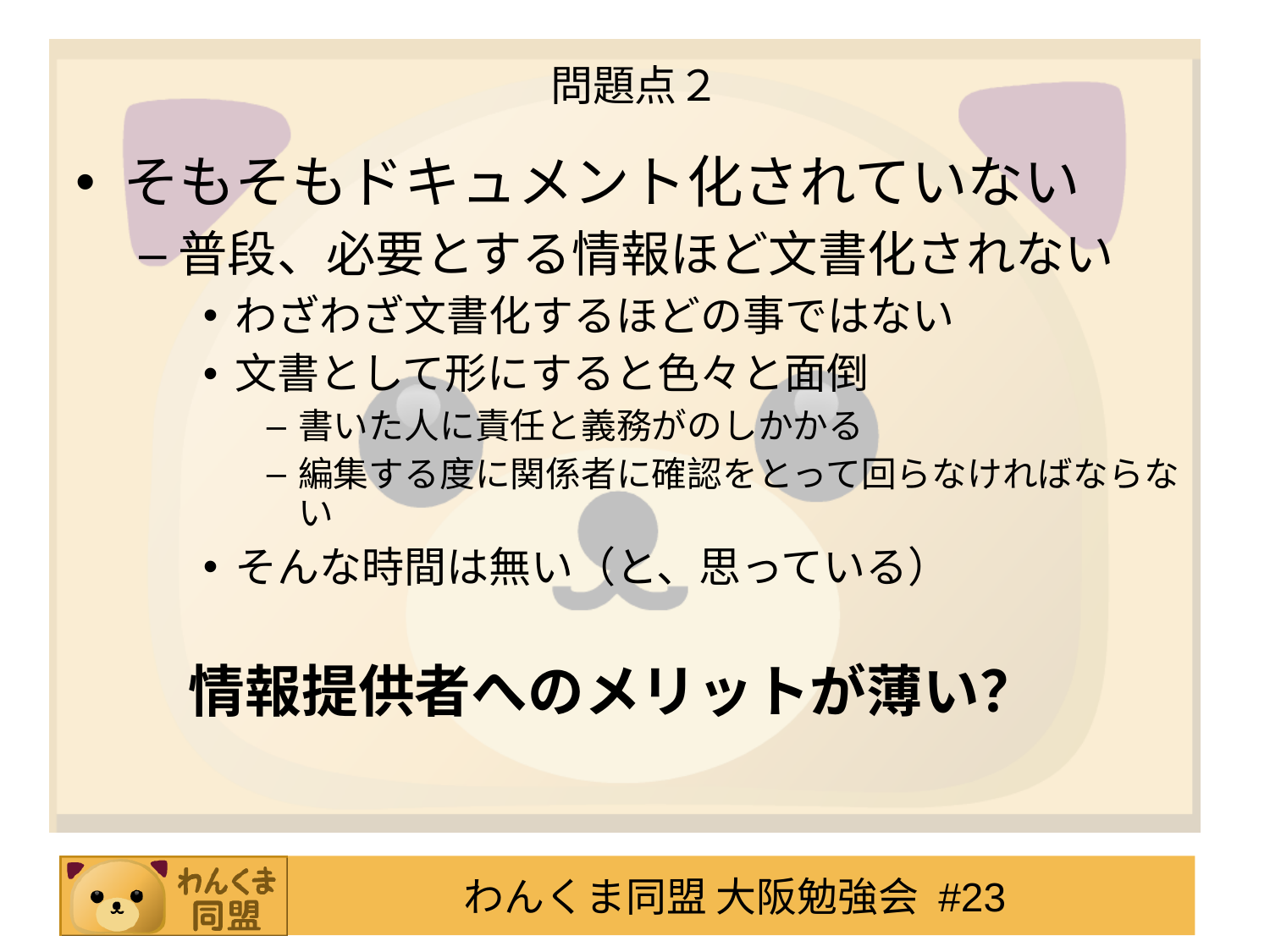

問題点２
# そもそもドキュメント化されていない
普段、必要とする情報ほど文書化されない
わざわざ文書化するほどの事ではない
文書として形にすると色々と面倒
書いた人に責任と義務がのしかかる
編集する度に関係者に確認をとって回らなければならない
そんな時間は無い（と、思っている）
情報提供者へのメリットが薄い？